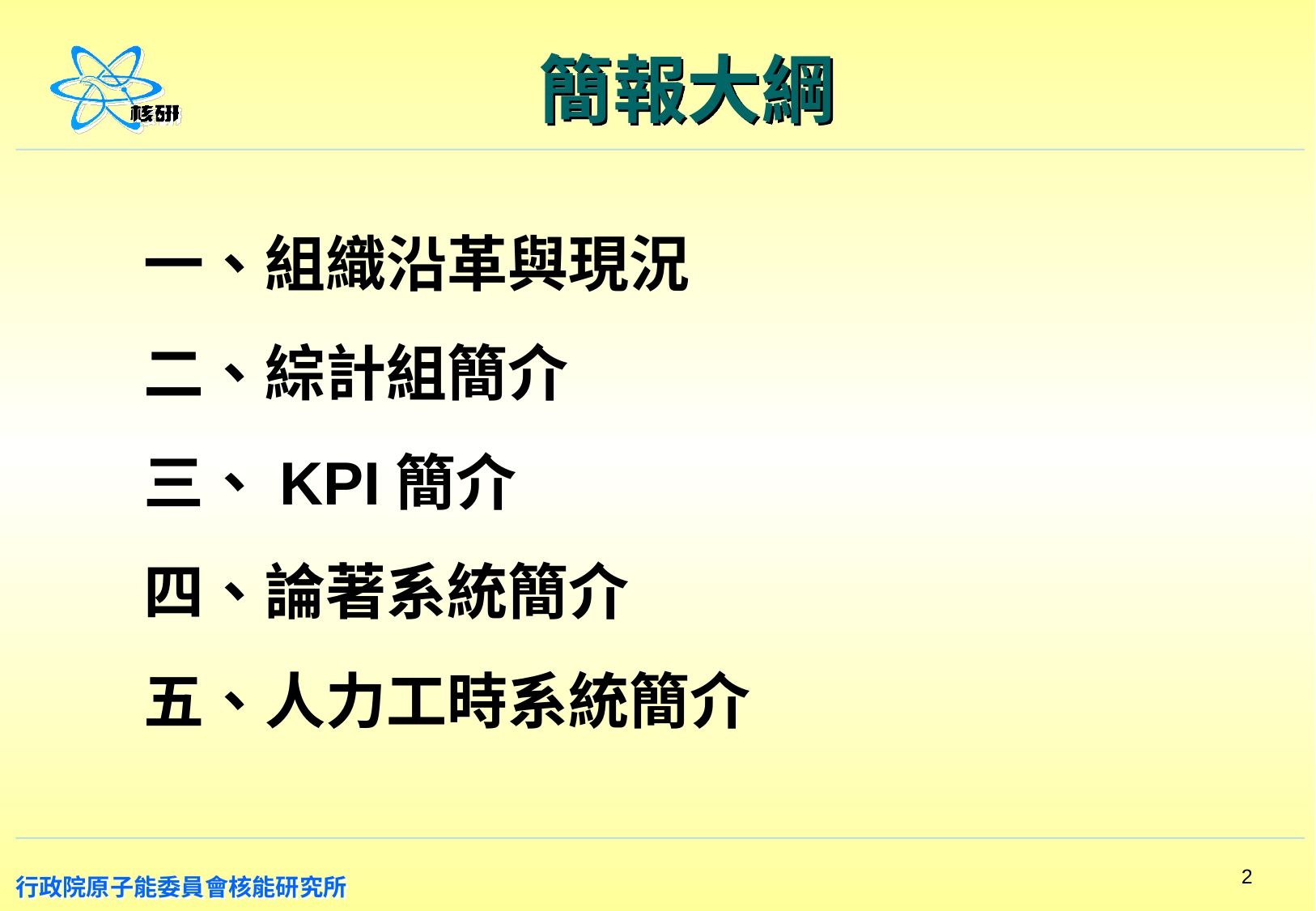

# 簡報大綱
一、組織沿革與現況
二、綜計組簡介
三、KPI簡介
四、論著系統簡介
五、人力工時系統簡介

2